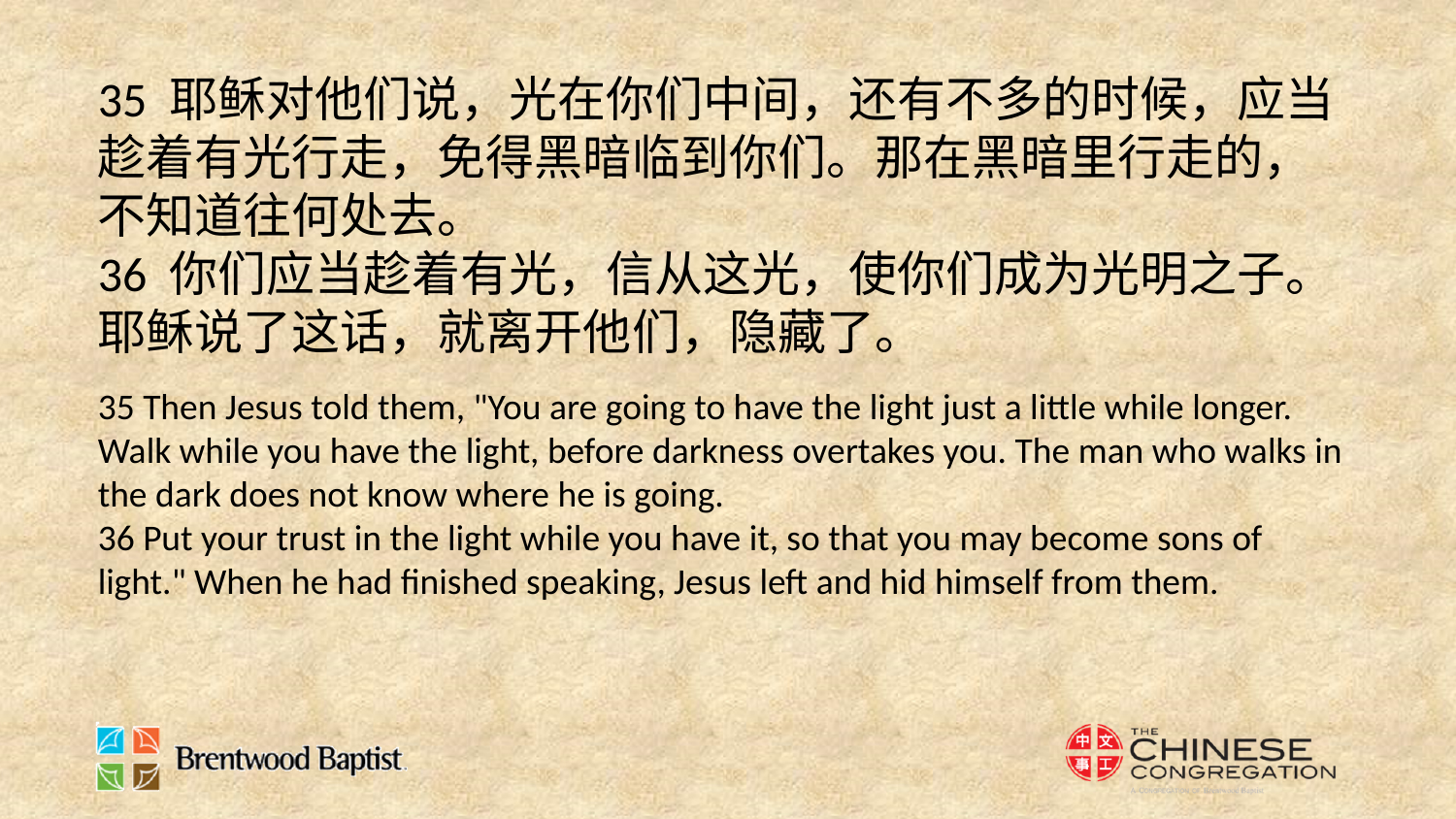

35 耶稣对他们说，光在你们中间，还有不多的时候，应当趁着有光行走，免得黑暗临到你们。那在黑暗里行走的，不知道往何处去。
36 你们应当趁着有光，信从这光，使你们成为光明之子。耶稣说了这话，就离开他们，隐藏了。

35 Then Jesus told them, "You are going to have the light just a little while longer. Walk while you have the light, before darkness overtakes you. The man who walks in the dark does not know where he is going.
36 Put your trust in the light while you have it, so that you may become sons of light." When he had finished speaking, Jesus left and hid himself from them.